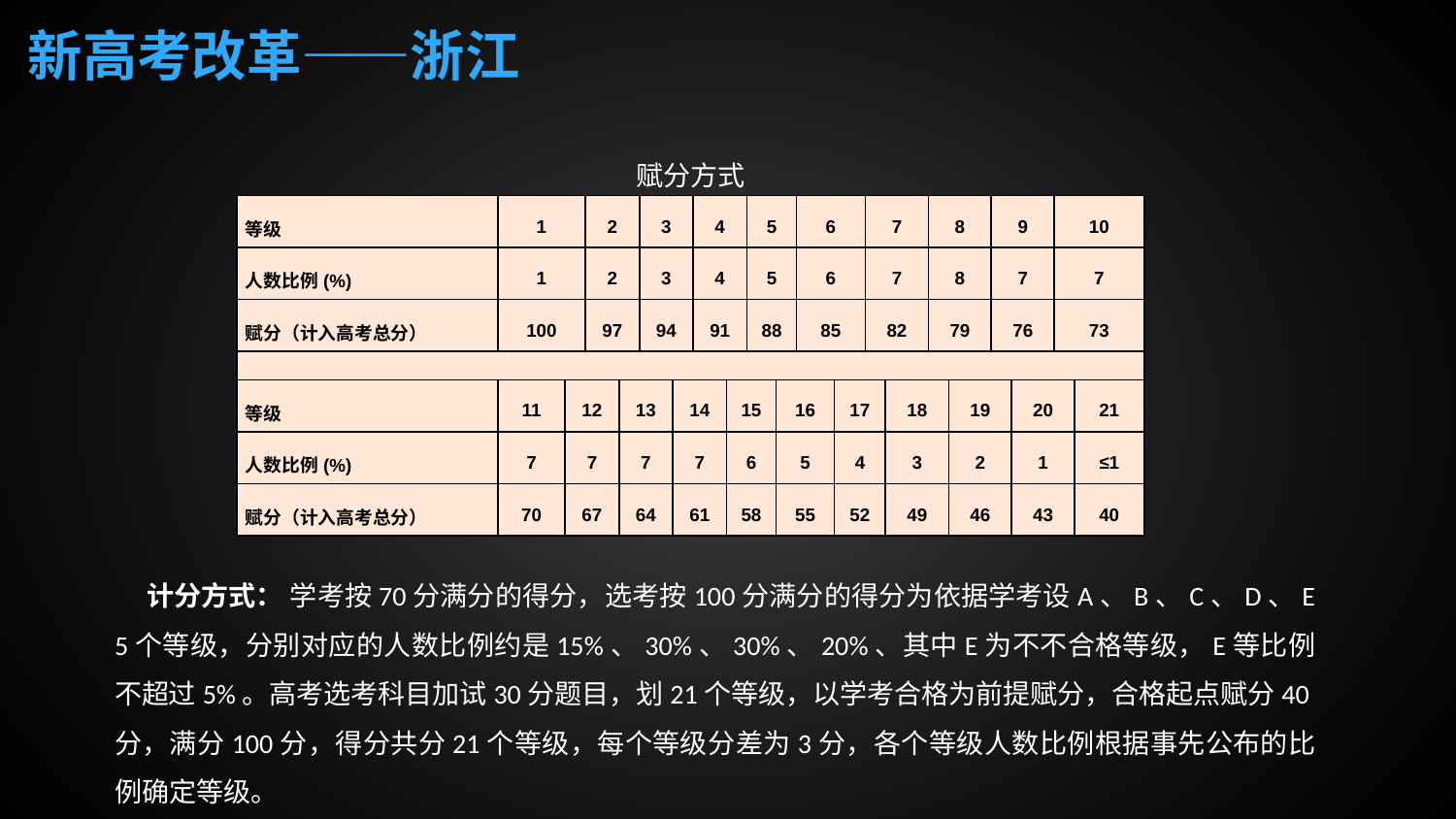

新高考改革——浙江
赋分方式
| 等级 | 1 |  | 2 |  | 3 |  | 4 |  | 5 |  | 6 |  | 7 |  | 8 |  | 9 |  | 10 |  |
| --- | --- | --- | --- | --- | --- | --- | --- | --- | --- | --- | --- | --- | --- | --- | --- | --- | --- | --- | --- | --- |
| 人数比例(%) | 1 |  | 2 |  | 3 |  | 4 |  | 5 |  | 6 |  | 7 |  | 8 |  | 7 |  | 7 |  |
| 赋分（计入高考总分） | 100 |  | 97 |  | 94 |  | 91 |  | 88 |  | 85 |  | 82 |  | 79 |  | 76 |  | 73 |  |
|  |  |  |  |  |  |  |  |  |  |  |  |  |  |  |  |  |  |  |  |  |
| 等级 | 11 | 12 |  | 13 |  | 14 |  | 15 |  | 16 |  | 17 |  | 18 |  | 19 |  | 20 |  | 21 |
| 人数比例(%) | 7 | 7 |  | 7 |  | 7 |  | 6 |  | 5 |  | 4 |  | 3 |  | 2 |  | 1 |  | ≤1 |
| 赋分（计入高考总分） | 70 | 67 |  | 64 |  | 61 |  | 58 |  | 55 |  | 52 |  | 49 |  | 46 |  | 43 |  | 40 |
计分方式： 学考按70分满分的得分，选考按100分满分的得分为依据学考设A、B、C、D、E 5个等级，分别对应的⼈数比例约是15%、30%、30%、20%、其中E为不不合格等级，E等比例不超过5%。高考选考科目加试30分题目，划21个等级，以学考合格为前提赋分，合格起点赋分40分，满分100分，得分共分21个等级，每个等级分差为3分，各个等级人数比例根据事先公布的比例确定等级。